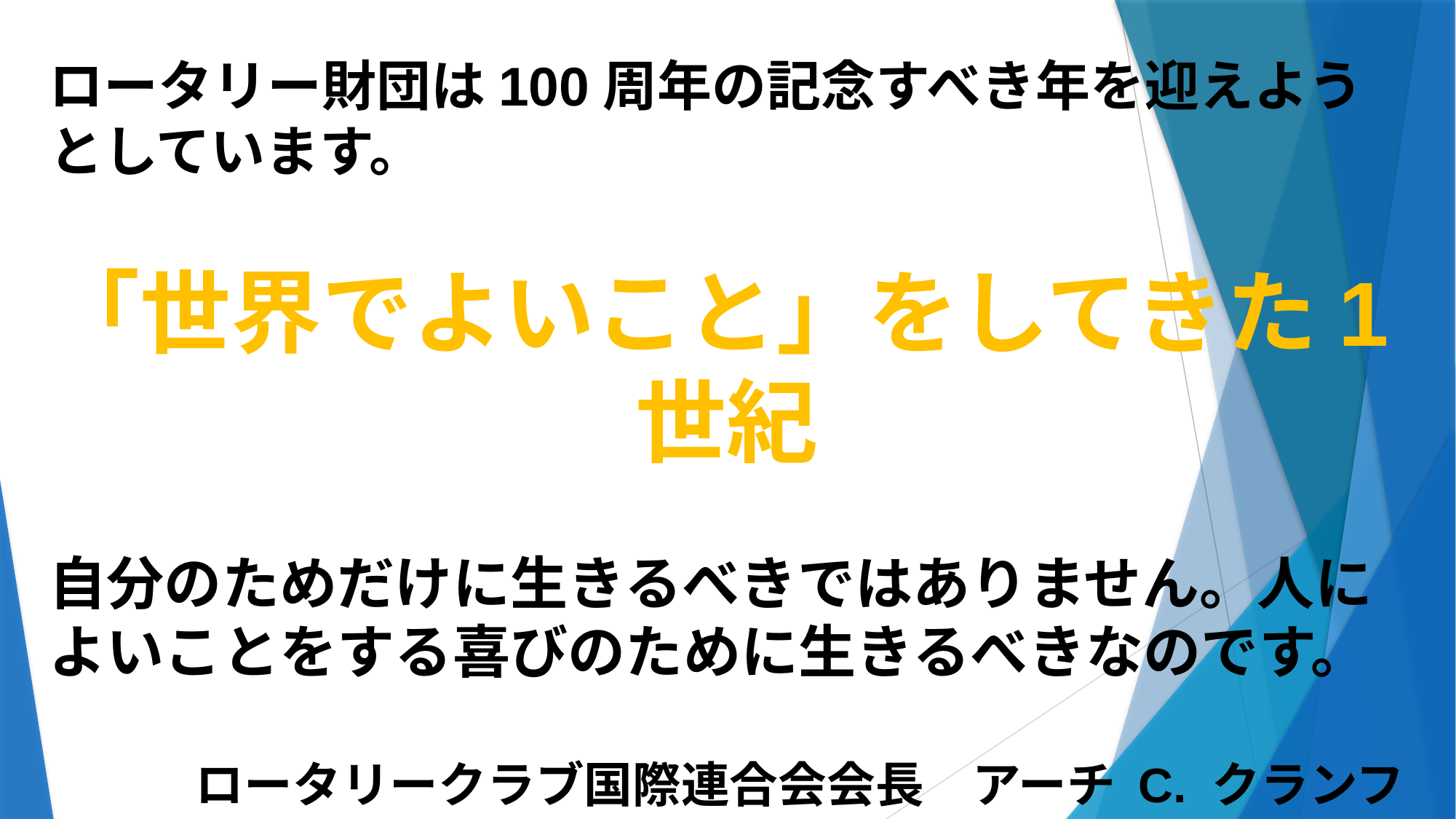

ロータリー財団は100周年の記念すべき年を迎えようとしています。

「世界でよいこと」をしてきた1世紀

自分のためだけに生きるべきではありません。人によいことをする喜びのために生きるべきなのです。

ロータリークラブ国際連合会会長　アーチ C. クランフ
（1929年2月5日付の書簡）